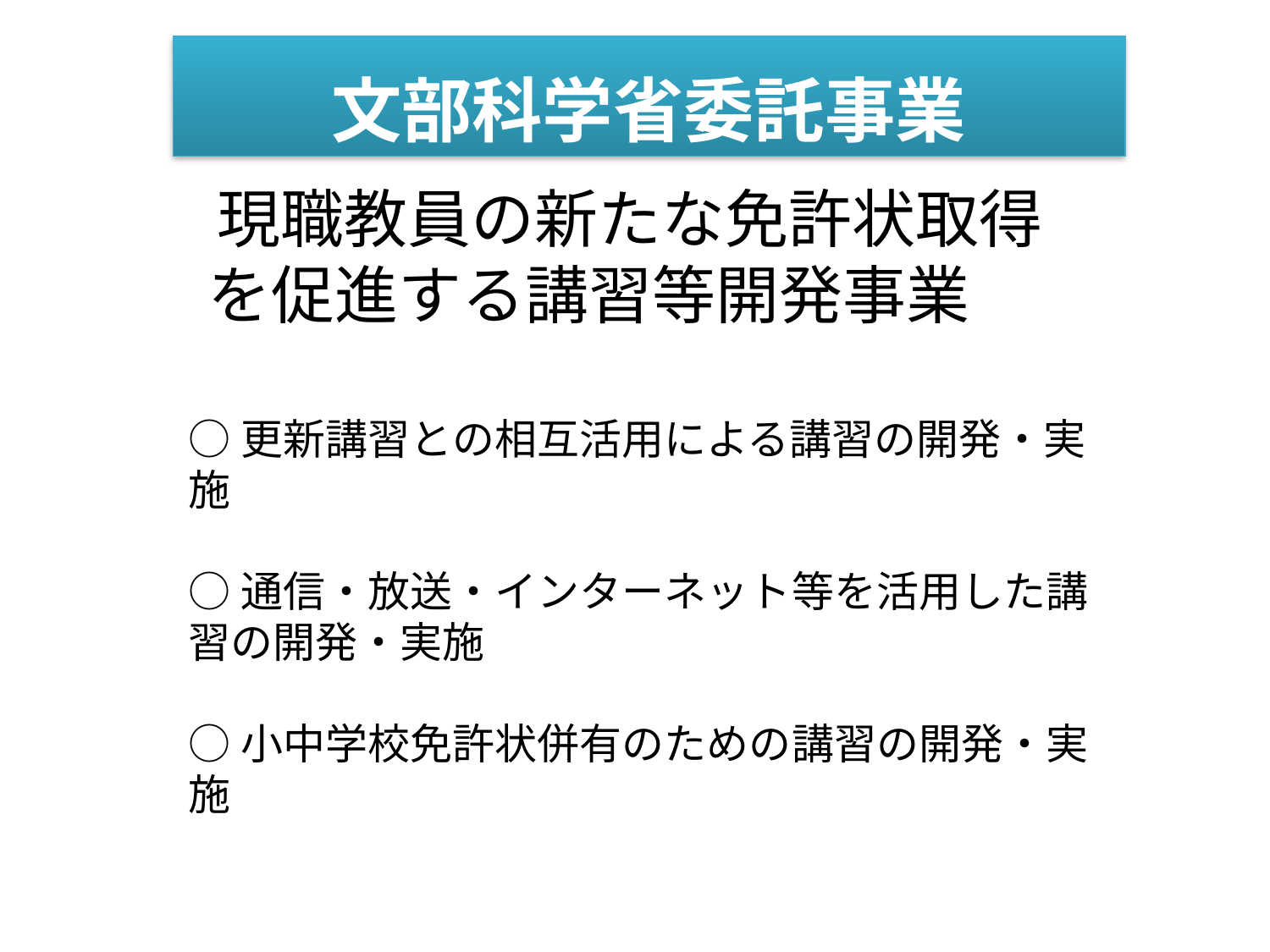

文部科学省委託事業
現職教員の新たな免許状取得を促進する講習等開発事業
○更新講習との相互活用による講習の開発・実施

○通信・放送・インターネット等を活用した講習の開発・実施

○小中学校免許状併有のための講習の開発・実施